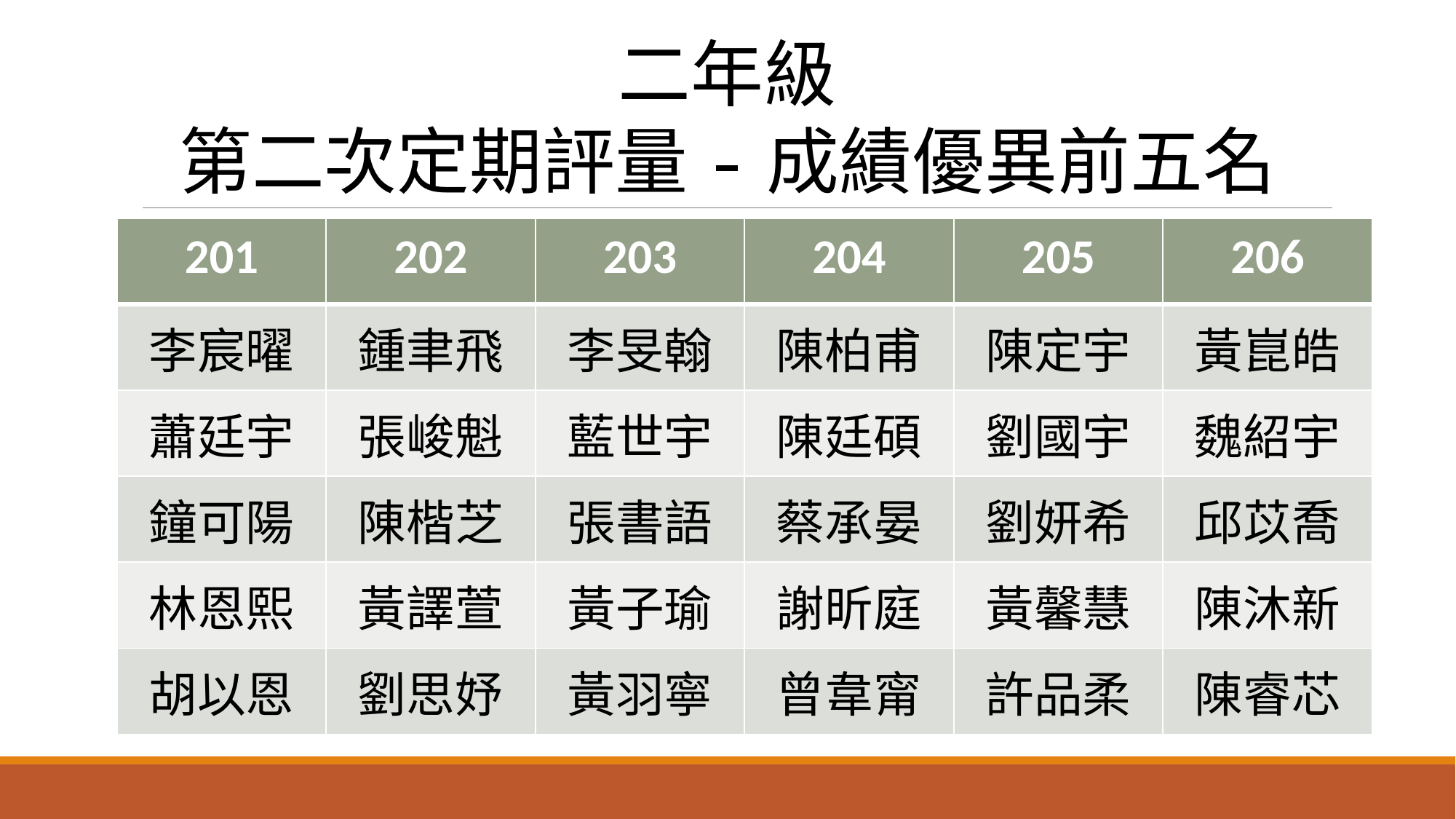

二年級
第二次定期評量-成績優異前五名
| 201 | 202 | 203 | 204 | 205 | 206 |
| --- | --- | --- | --- | --- | --- |
| 李宸曜 | 鍾聿飛 | 李旻翰 | 陳柏甫 | 陳定宇 | 黃崑皓 |
| 蕭廷宇 | 張峻魁 | 藍世宇 | 陳廷碩 | 劉國宇 | 魏紹宇 |
| 鐘可陽 | 陳楷芝 | 張書語 | 蔡承晏 | 劉妍希 | 邱苡喬 |
| 林恩熙 | 黃譯萱 | 黃子瑜 | 謝昕庭 | 黃馨慧 | 陳沐新 |
| 胡以恩 | 劉思妤 | 黃羽寧 | 曾韋甯 | 許品柔 | 陳睿芯 |